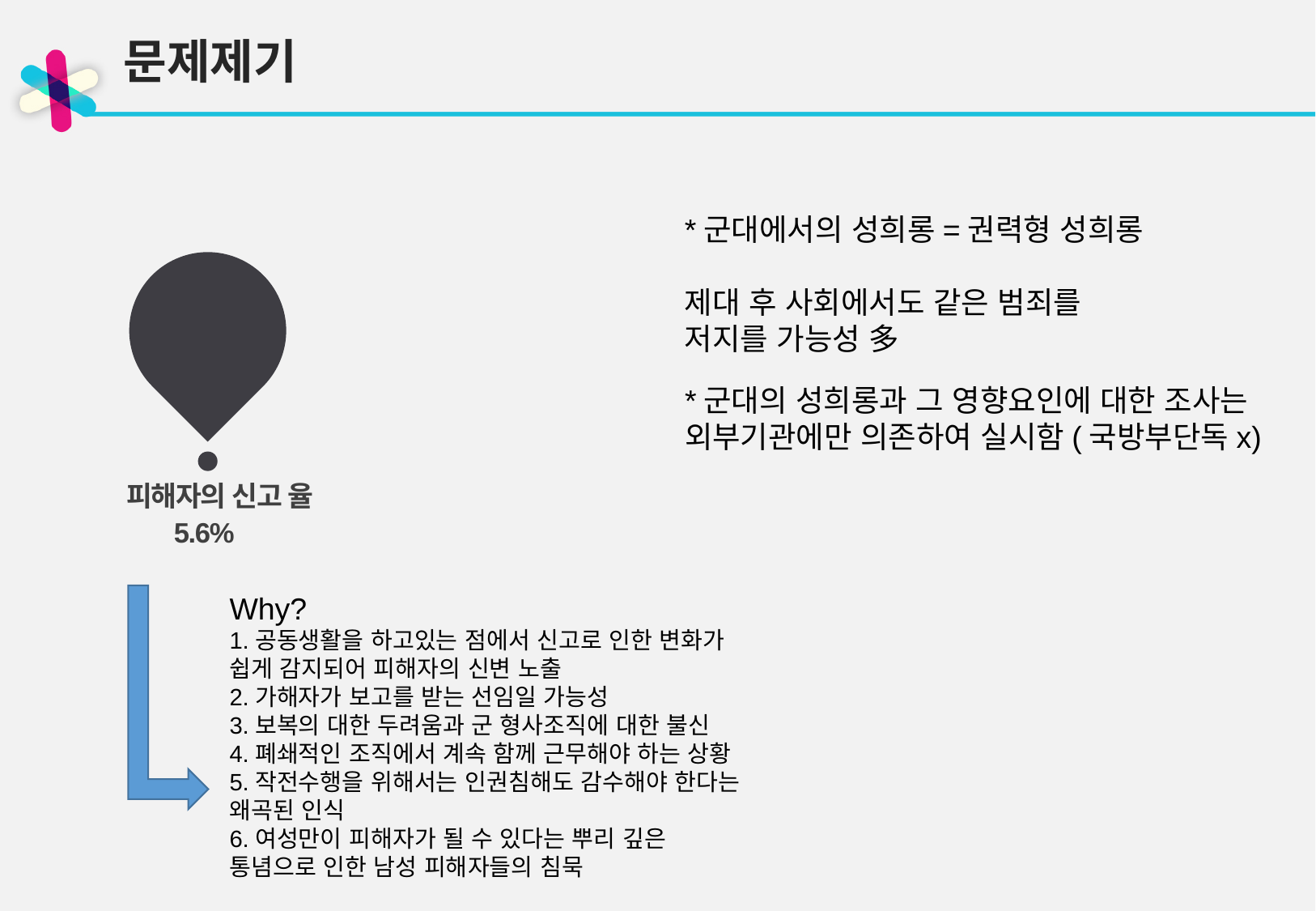

문제제기
*군대에서의 성희롱=권력형 성희롱

제대 후 사회에서도 같은 범죄를 저지를 가능성 多

2012
국가인권위원회
*군대의 성희롱과 그 영향요인에 대한 조사는 외부기관에만 의존하여 실시함(국방부단독x)

피해자의 신고 율
       5.6%
Why?
1.공동생활을 하고있는 점에서 신고로 인한 변화가 쉽게 감지되어 피해자의 신변 노출
2.가해자가 보고를 받는 선임일 가능성
3.보복의 대한 두려움과 군 형사조직에 대한 불신
4.폐쇄적인 조직에서 계속 함께 근무해야 하는 상황
5.작전수행을 위해서는 인권침해도 감수해야 한다는 왜곡된 인식
6.여성만이 피해자가 될 수 있다는 뿌리 깊은 통념으로 인한 남성 피해자들의 침묵